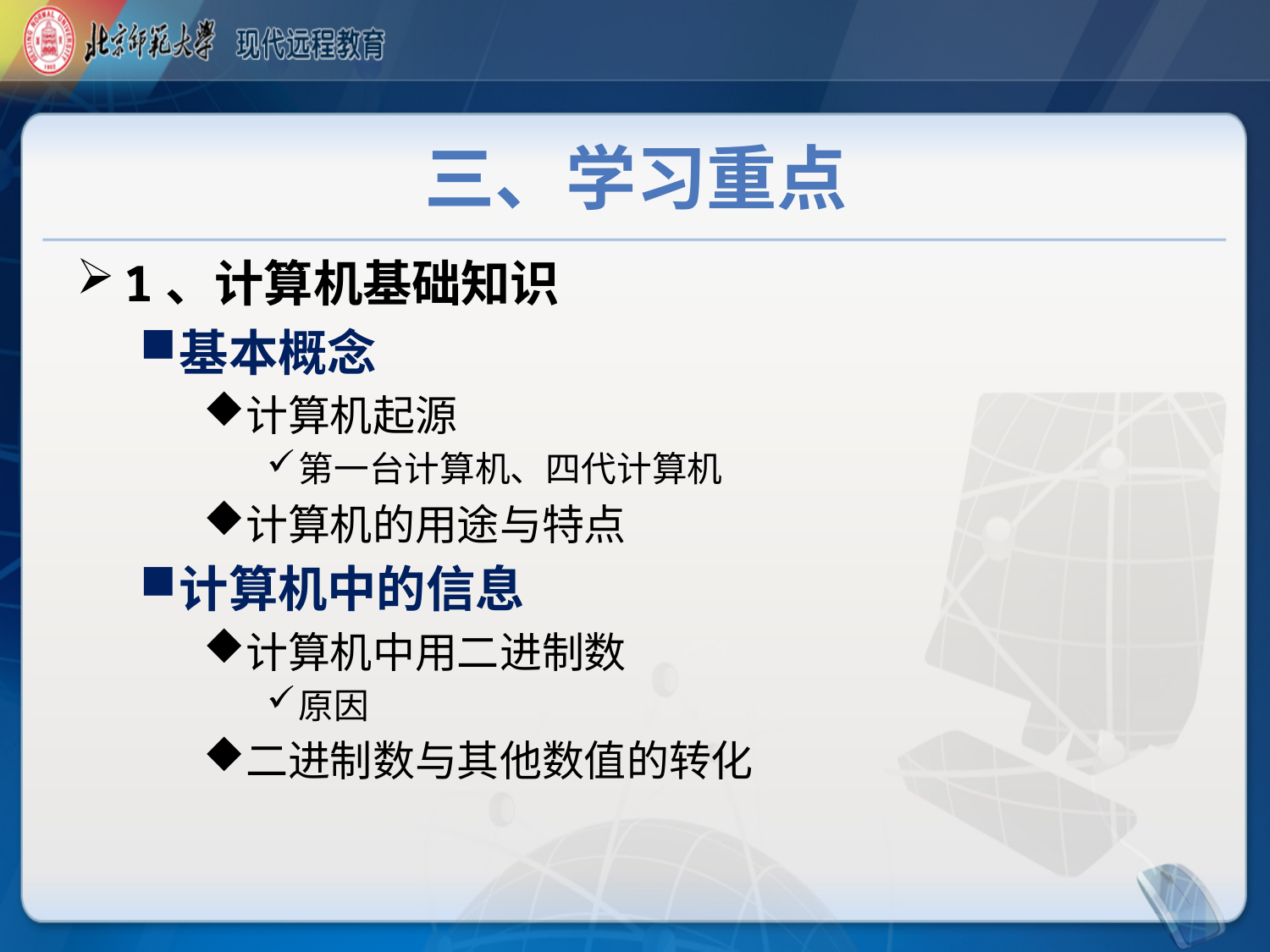

# 三、学习重点
1、计算机基础知识
基本概念
计算机起源
第一台计算机、四代计算机
计算机的用途与特点
计算机中的信息
计算机中用二进制数
原因
二进制数与其他数值的转化